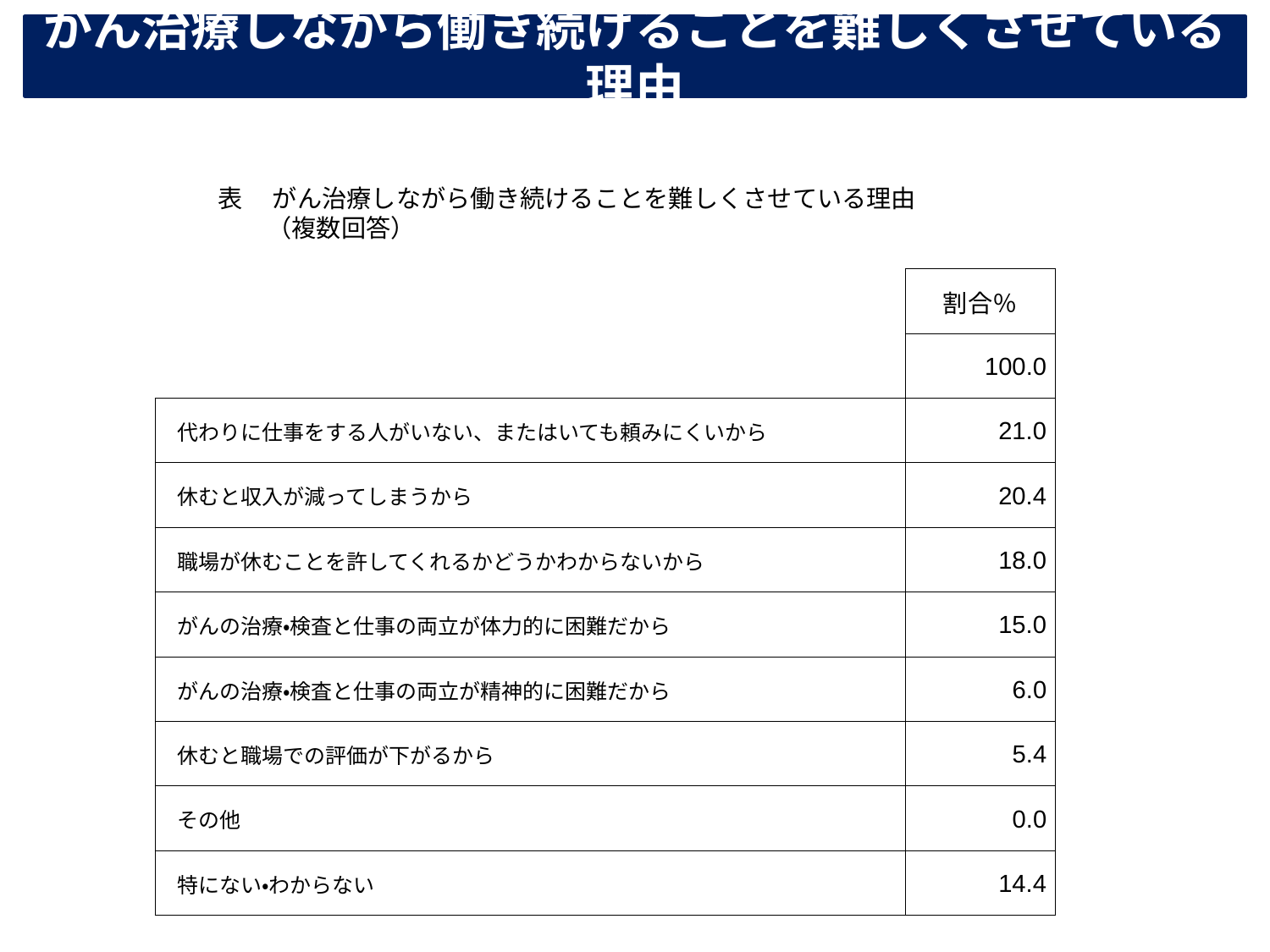

がん治療しながら働き続けることを難しくさせている理由
表 　がん治療しながら働き続けることを難しくさせている理由
　　（複数回答）
|  | 割合％ |
| --- | --- |
|  | 100.0 |
| 代わりに仕事をする人がいない、またはいても頼みにくいから | 21.0 |
| 休むと収入が減ってしまうから | 20.4 |
| 職場が休むことを許してくれるかどうかわからないから | 18.0 |
| がんの治療・検査と仕事の両立が体力的に困難だから | 15.0 |
| がんの治療・検査と仕事の両立が精神的に困難だから | 6.0 |
| 休むと職場での評価が下がるから | 5.4 |
| その他 | 0.0 |
| 特にない・わからない | 14.4 |